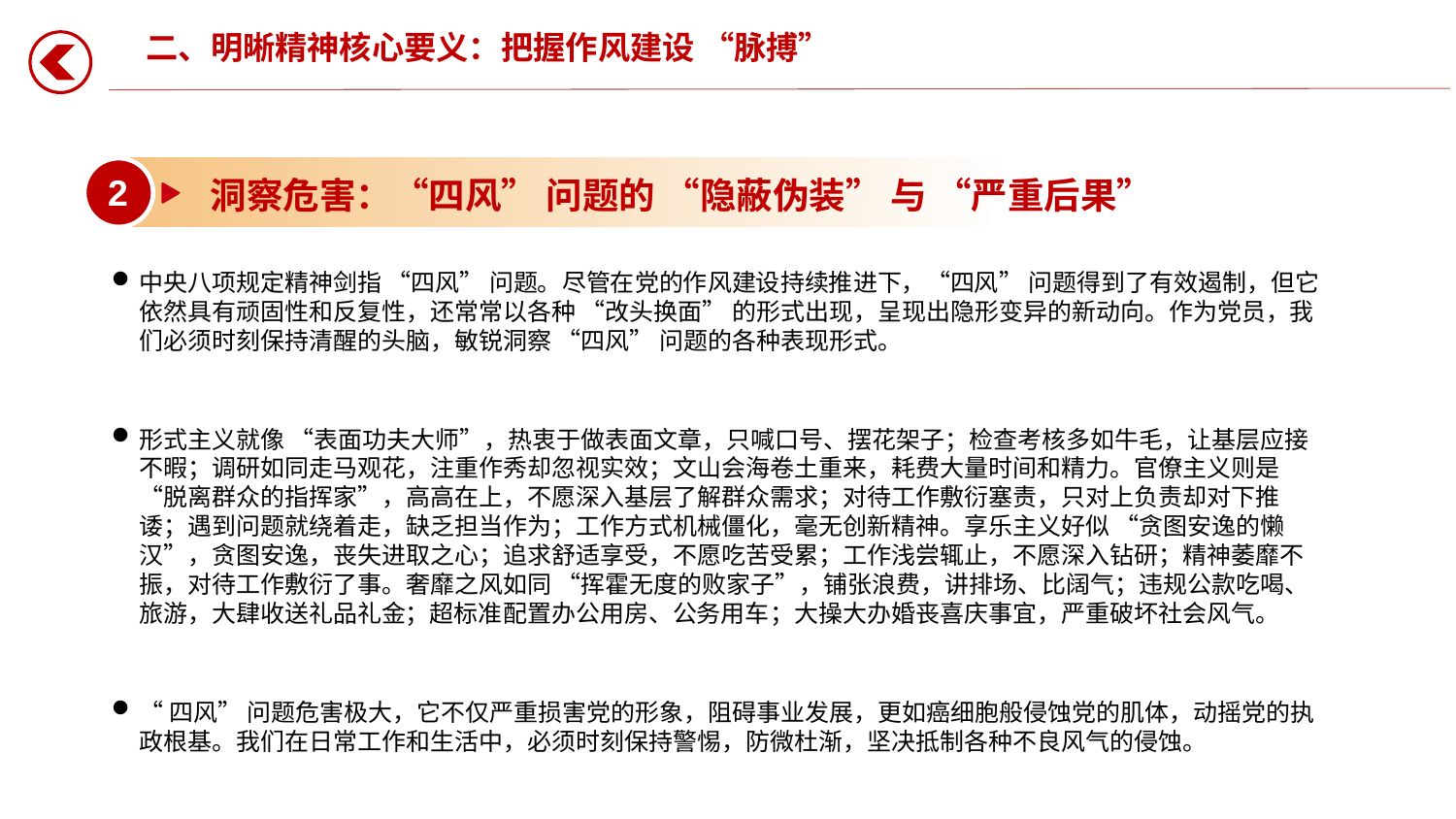

二、明晰精神核心要义：把握作风建设 “脉搏”

2

洞察危害：“四风” 问题的 “隐蔽伪装” 与 “严重后果”

中央八项规定精神剑指 “四风” 问题。尽管在党的作风建设持续推进下，“四风” 问题得到了有效遏制，但它依然具有顽固性和反复性，还常常以各种 “改头换面” 的形式出现，呈现出隐形变异的新动向。作为党员，我们必须时刻保持清醒的头脑，敏锐洞察 “四风” 问题的各种表现形式。

形式主义就像 “表面功夫大师”，热衷于做表面文章，只喊口号、摆花架子；检查考核多如牛毛，让基层应接不暇；调研如同走马观花，注重作秀却忽视实效；文山会海卷土重来，耗费大量时间和精力。官僚主义则是 “脱离群众的指挥家”，高高在上，不愿深入基层了解群众需求；对待工作敷衍塞责，只对上负责却对下推诿；遇到问题就绕着走，缺乏担当作为；工作方式机械僵化，毫无创新精神。享乐主义好似 “贪图安逸的懒汉”，贪图安逸，丧失进取之心；追求舒适享受，不愿吃苦受累；工作浅尝辄止，不愿深入钻研；精神萎靡不振，对待工作敷衍了事。奢靡之风如同 “挥霍无度的败家子”，铺张浪费，讲排场、比阔气；违规公款吃喝、旅游，大肆收送礼品礼金；超标准配置办公用房、公务用车；大操大办婚丧喜庆事宜，严重破坏社会风气。

“四风” 问题危害极大，它不仅严重损害党的形象，阻碍事业发展，更如癌细胞般侵蚀党的肌体，动摇党的执政根基。我们在日常工作和生活中，必须时刻保持警惕，防微杜渐，坚决抵制各种不良风气的侵蚀。